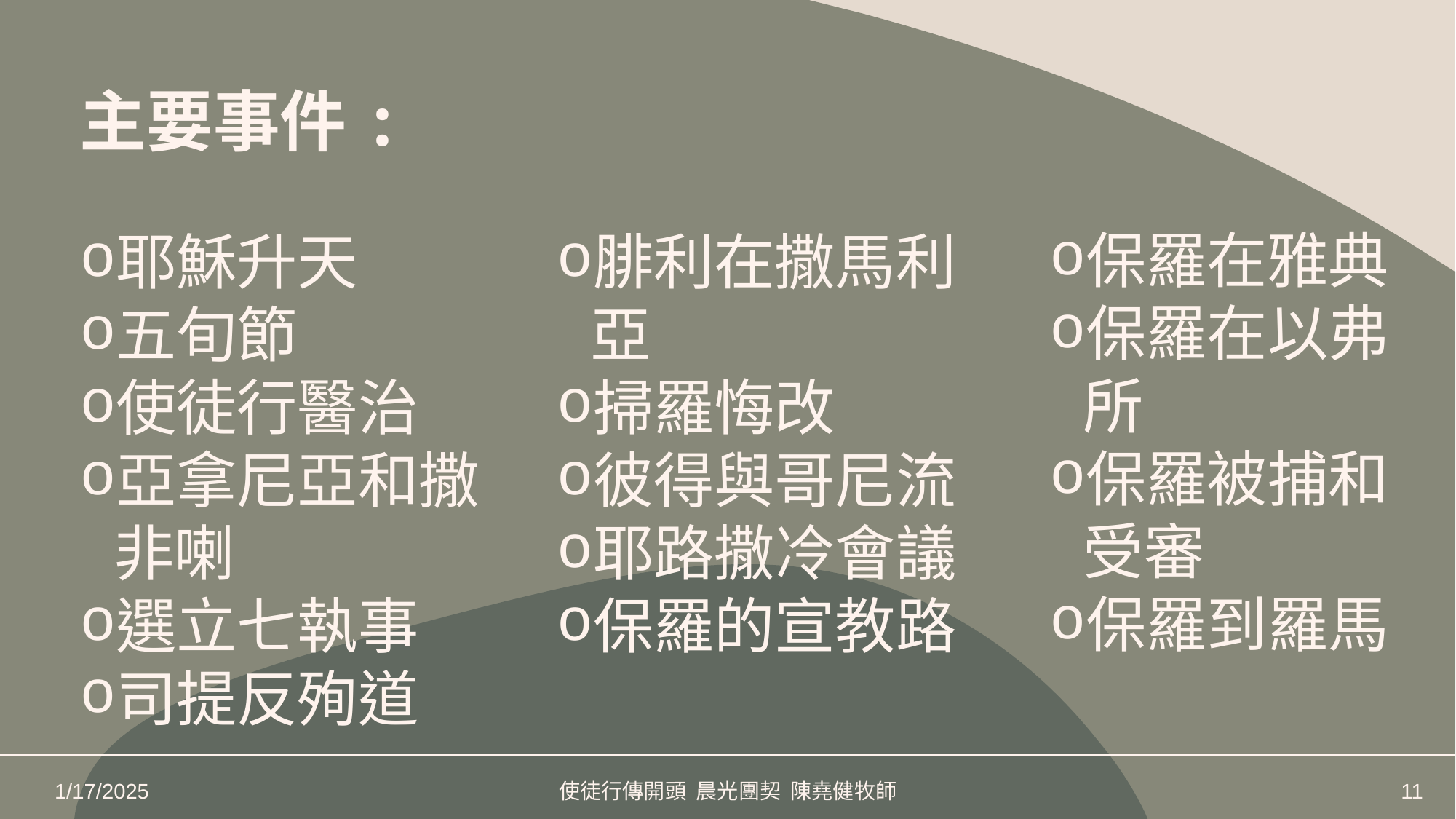

# 主要事件:

保羅在雅典
保羅在以弗所
保羅被捕和受審
保羅到羅馬
腓利在撒馬利亞
掃羅悔改
彼得與哥尼流
耶路撒冷會議
保羅的宣教路
耶穌升天
五旬節
使徒行醫治
亞拿尼亞和撒非喇
選立七執事
司提反殉道
1/17/2025
使徒行傳開頭  晨光團契  陳堯健牧師
11